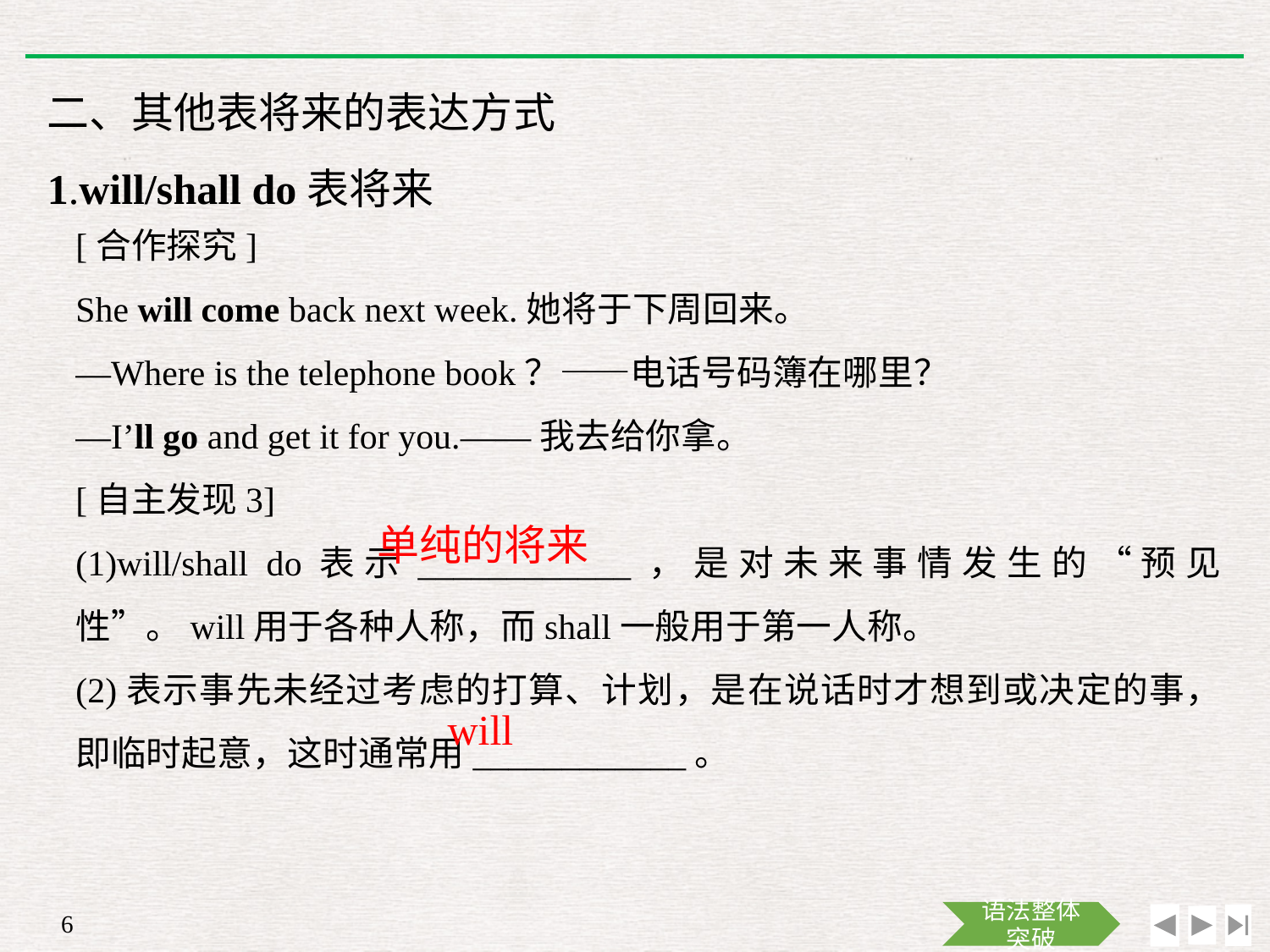

二、其他表将来的表达方式
1.will/shall do表将来
[合作探究]
She will come back next week.她将于下周回来。
—Where is the telephone book？——电话号码簿在哪里？
—I’ll go and get it for you.——我去给你拿。
[自主发现3]
(1)will/shall do表示____________，是对未来事情发生的“预见性”。will用于各种人称，而shall一般用于第一人称。
(2)表示事先未经过考虑的打算、计划，是在说话时才想到或决定的事，即临时起意，这时通常用____________。
单纯的将来
will